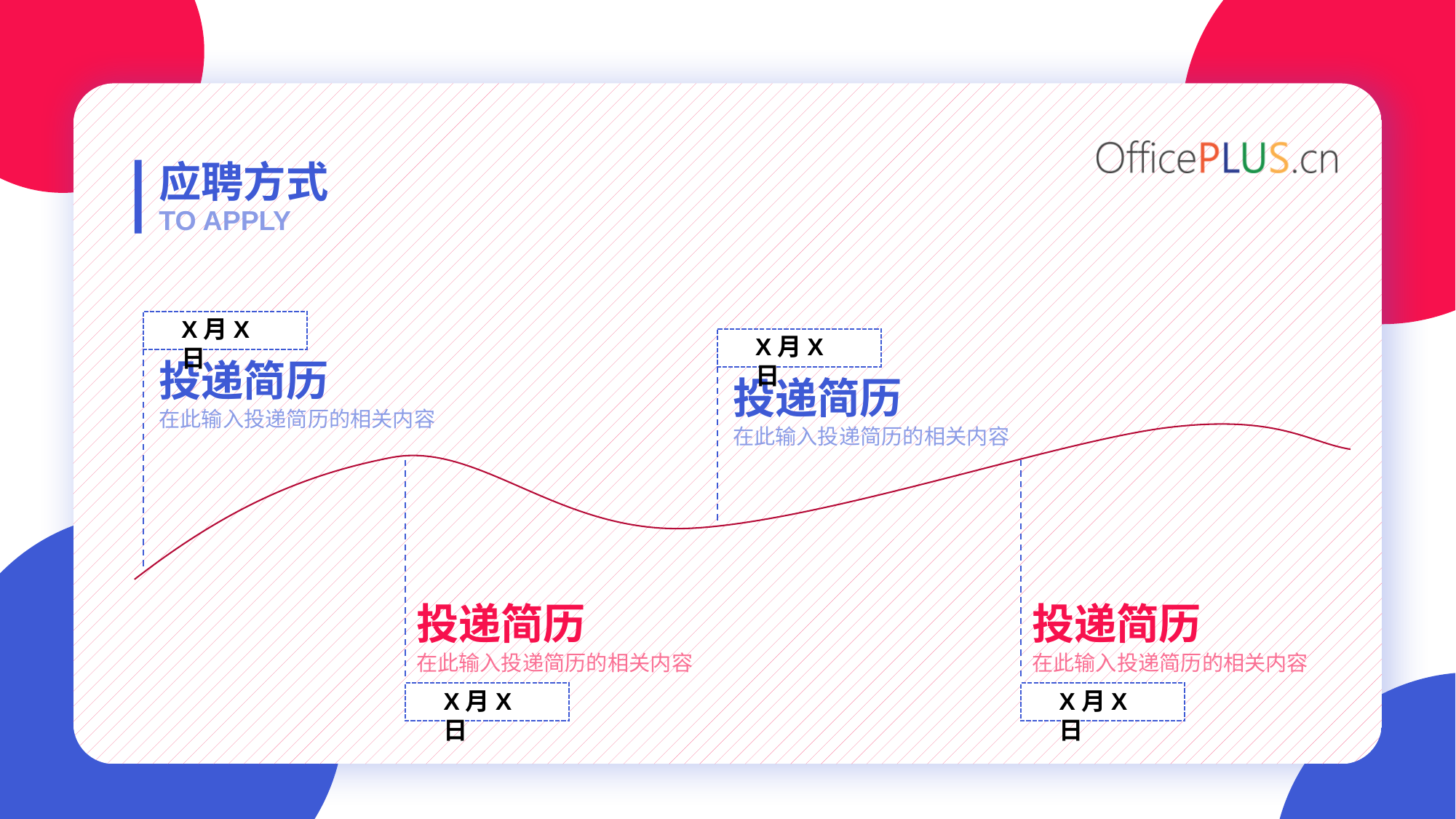

应聘方式

TO APPLY
X月X日

X月X日

投递简历
投递简历
在此输入投递简历的相关内容
在此输入投递简历的相关内容

投递简历
投递简历
在此输入投递简历的相关内容
在此输入投递简历的相关内容
X月X日

X月X日